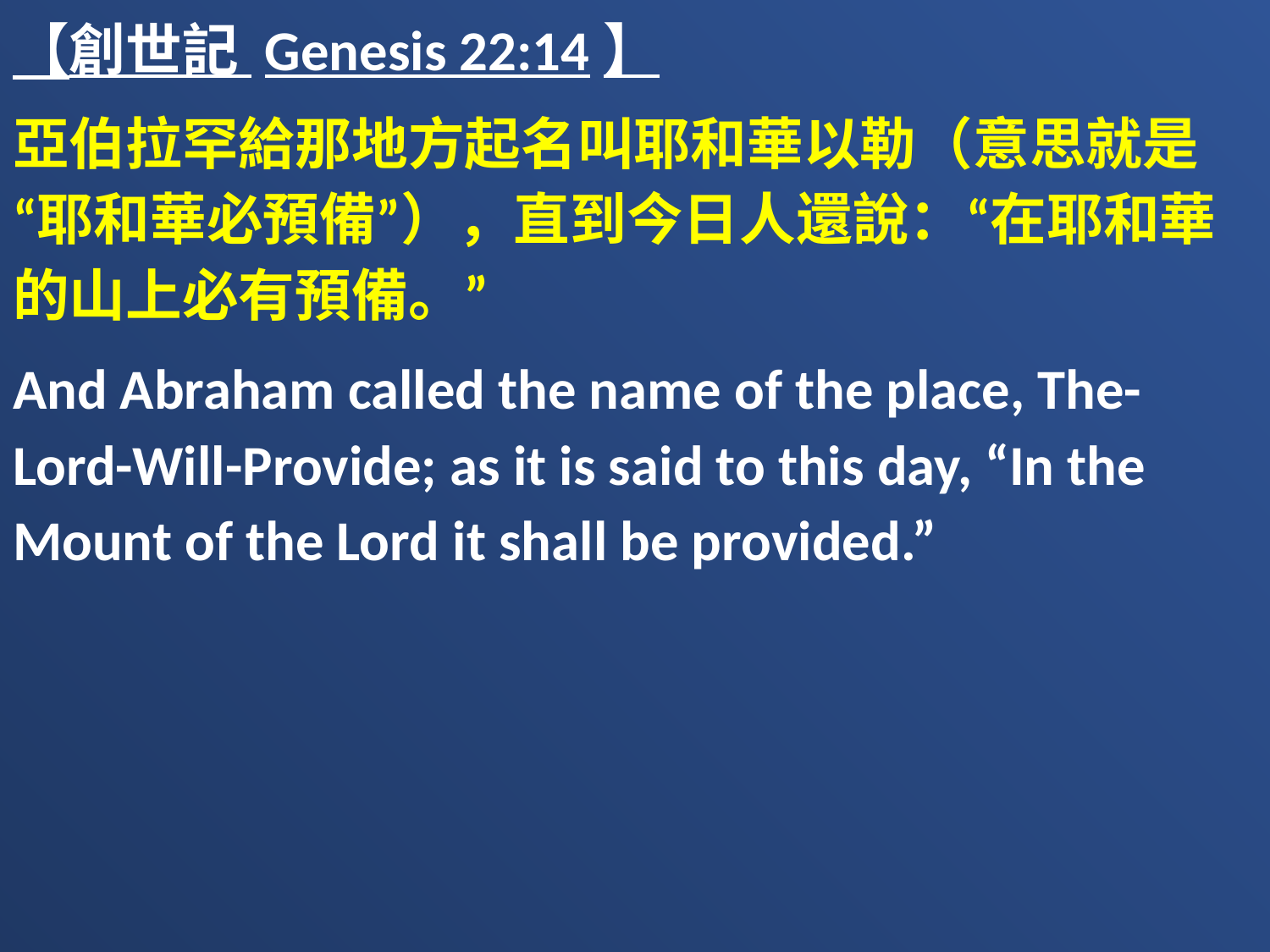

【創世記 Genesis 22:14】
亞伯拉罕給那地方起名叫耶和華以勒（意思就是“耶和華必預備”），直到今日人還說：“在耶和華的山上必有預備。”
And Abraham called the name of the place, The-Lord-Will-Provide; as it is said to this day, “In the Mount of the Lord it shall be provided.”